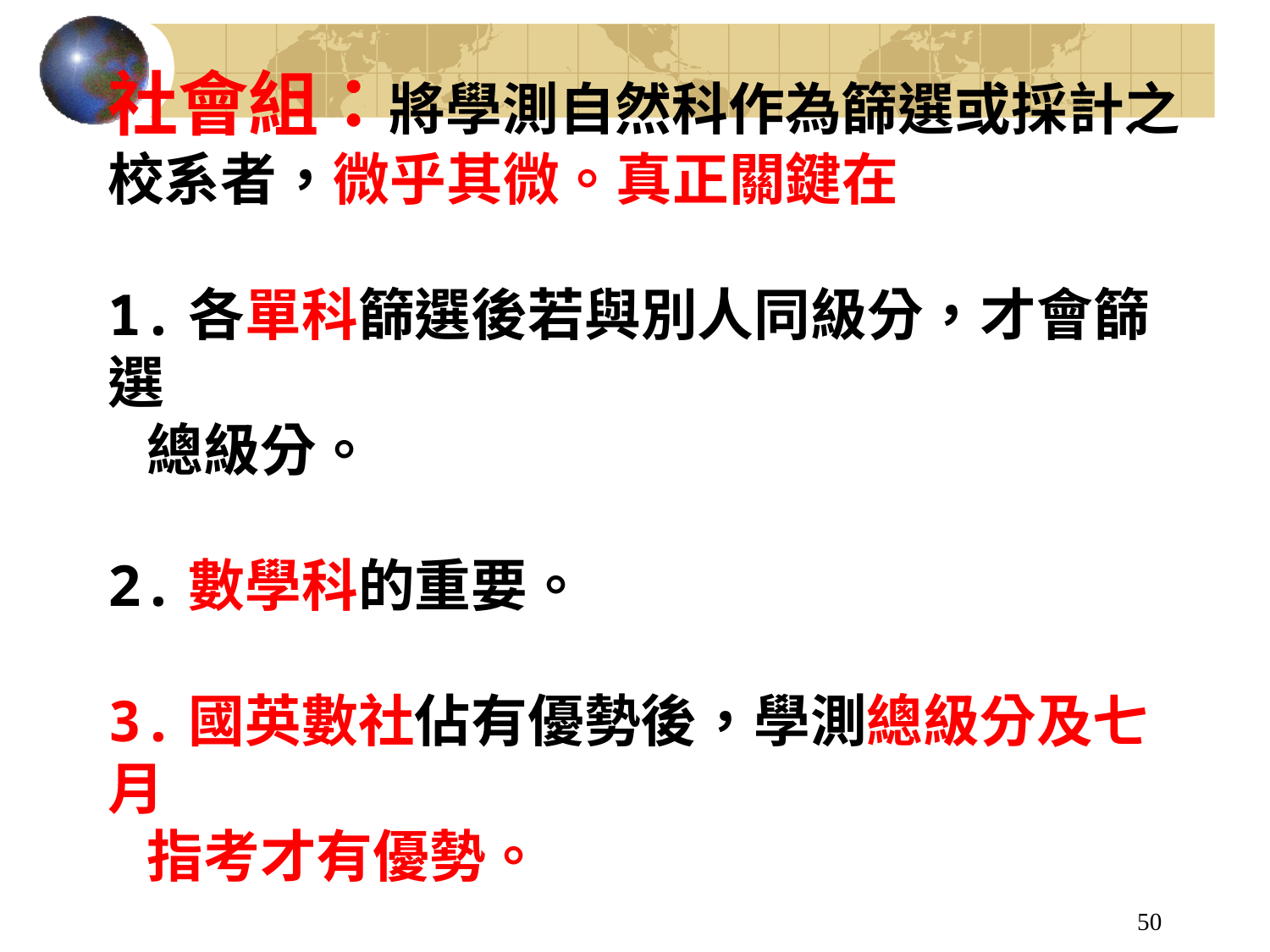

社會組：將學測自然科作為篩選或採計之校系者，微乎其微。真正關鍵在

1.各單科篩選後若與別人同級分，才會篩選
  總級分。

2.數學科的重要。

3.國英數社佔有優勢後，學測總級分及七月
  指考才有優勢。

50